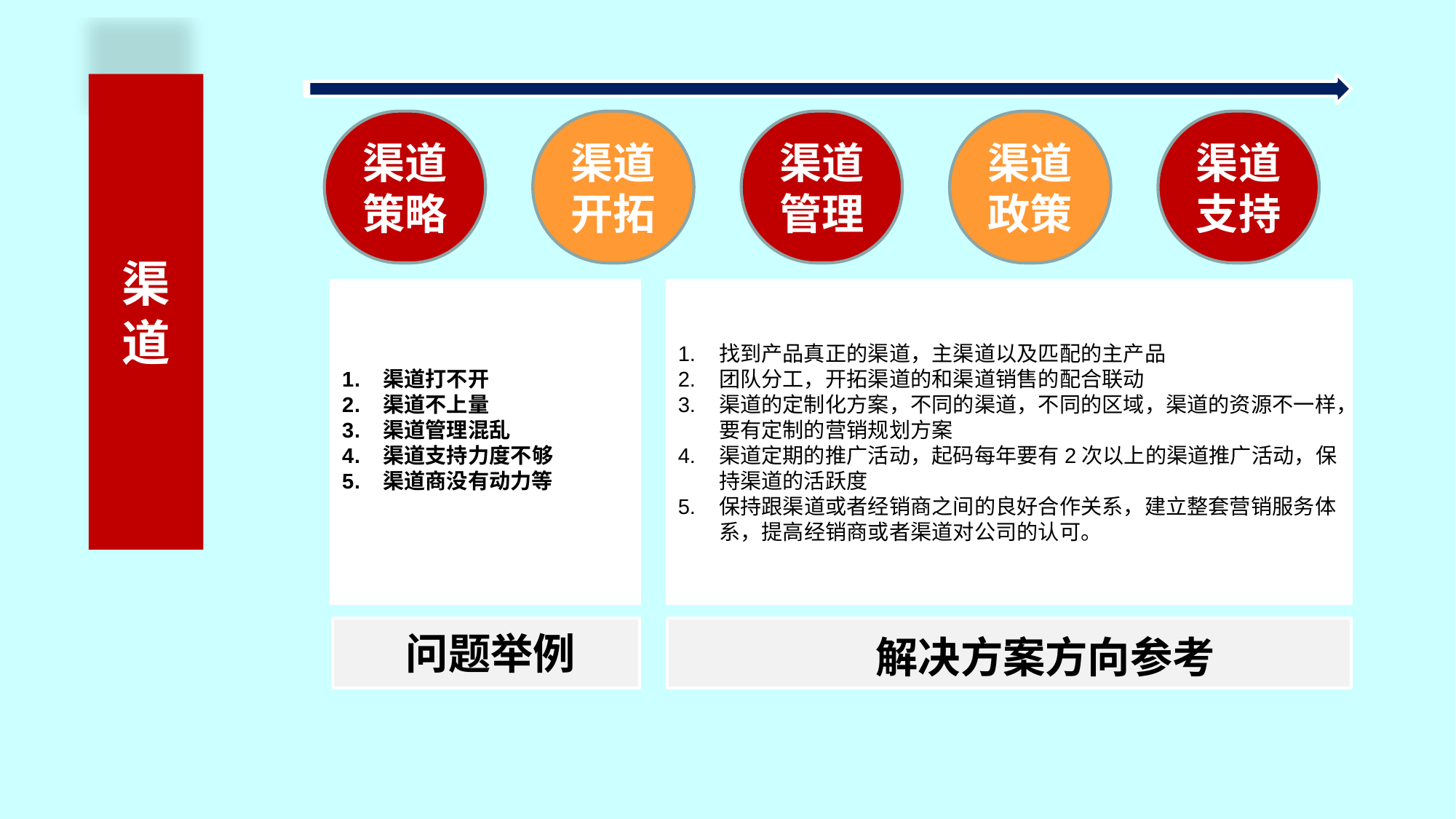

渠道

渠道支持
渠道管理
渠道政策
渠道策略
渠道开拓

渠道打不开
渠道不上量
渠道管理混乱
渠道支持力度不够
渠道商没有动力等

找到产品真正的渠道，主渠道以及匹配的主产品
团队分工，开拓渠道的和渠道销售的配合联动
渠道的定制化方案，不同的渠道，不同的区域，渠道的资源不一样，要有定制的营销规划方案
渠道定期的推广活动，起码每年要有2次以上的渠道推广活动，保持渠道的活跃度
保持跟渠道或者经销商之间的良好合作关系，建立整套营销服务体系，提高经销商或者渠道对公司的认可。

问题举例
解决方案方向参考